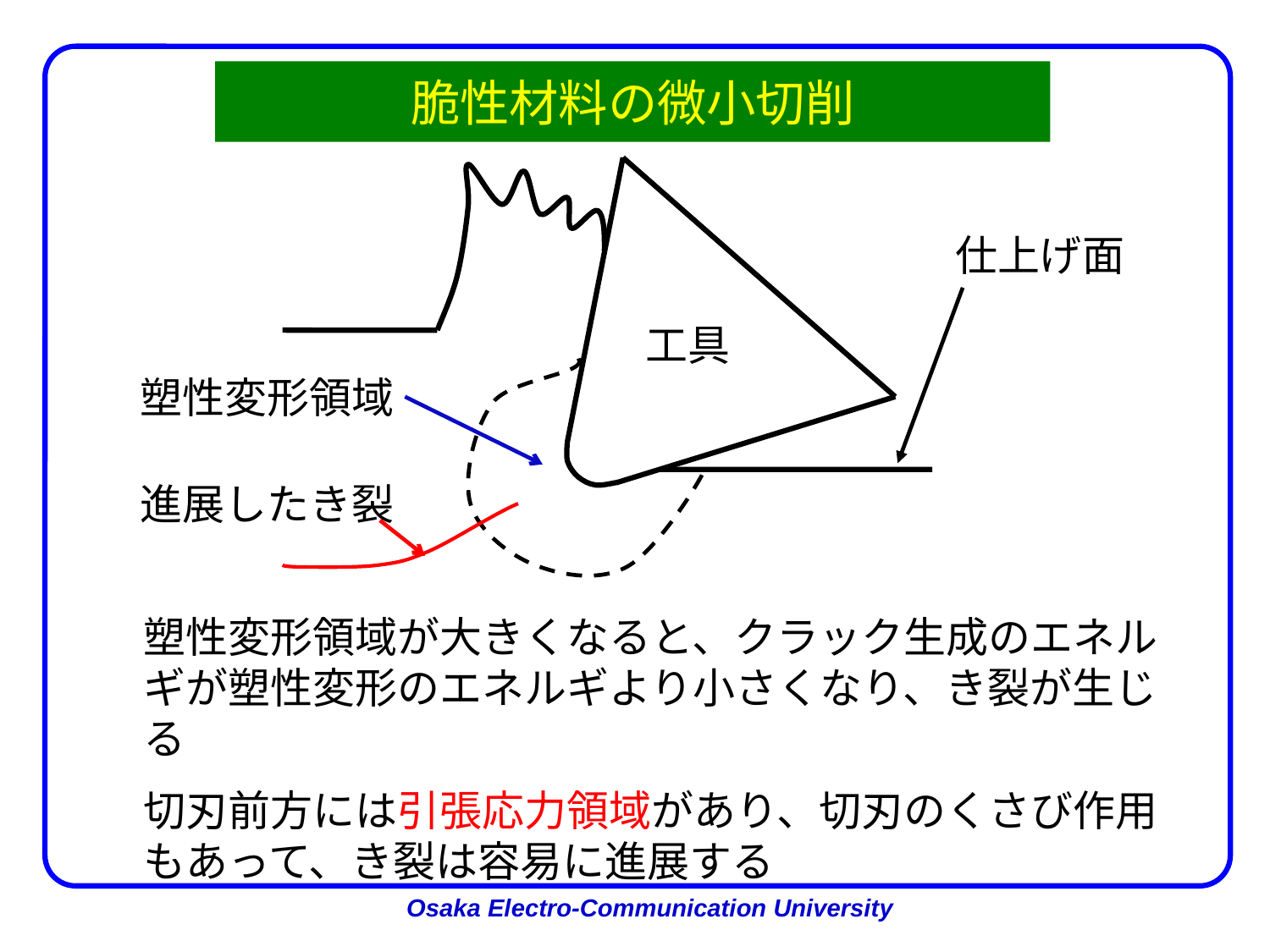

# 脆性材料の微小切削

仕上げ面

工具

塑性変形領域

進展したき裂

塑性変形領域が大きくなると、クラック生成のエネルギが塑性変形のエネルギより小さくなり、き裂が生じる
切刃前方には引張応力領域があり、切刃のくさび作用もあって、き裂は容易に進展する
Osaka Electro-Communication University